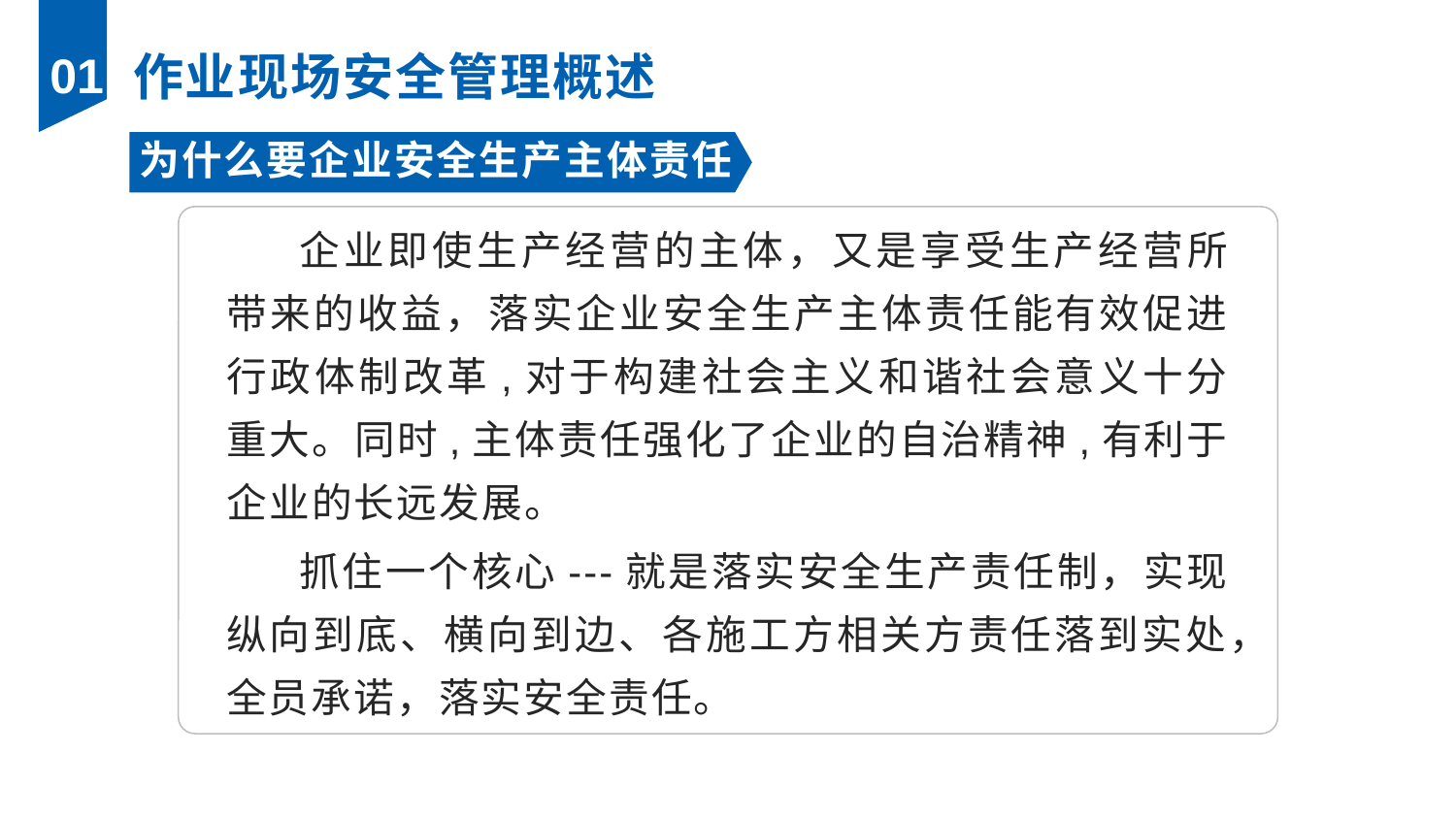

01
 作业现场安全管理概述
为什么要企业安全生产主体责任

企业即使生产经营的主体，又是享受生产经营所带来的收益，落实企业安全生产主体责任能有效促进行政体制改革,对于构建社会主义和谐社会意义十分重大。同时,主体责任强化了企业的自治精神,有利于企业的长远发展。

抓住一个核心---就是落实安全生产责任制，实现纵向到底、横向到边、各施工方相关方责任落到实处，全员承诺，落实安全责任。